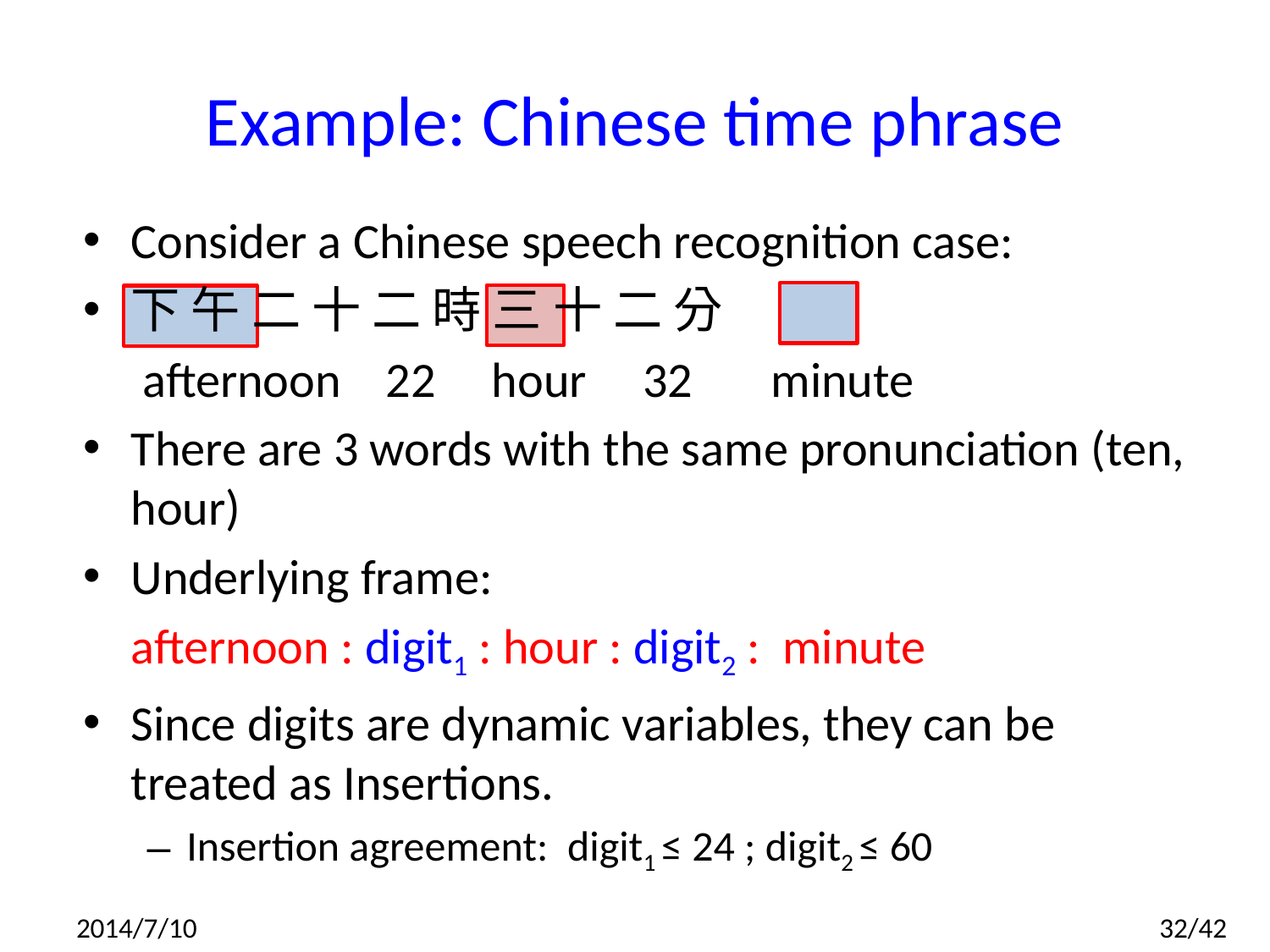

# Example: Chinese time phrase
Consider a Chinese speech recognition case:
下 午 二 十 二 時 三 十 二 分
  afternoon    22     hour     32       minute
There are 3 words with the same pronunciation (ten, hour)
Underlying frame:
	afternoon : digit1 : hour : digit2 :  minute
Since digits are dynamic variables, they can be treated as Insertions.
Insertion agreement:  digit1 ≤ 24 ; digit2 ≤ 60

2014/7/10
32/42